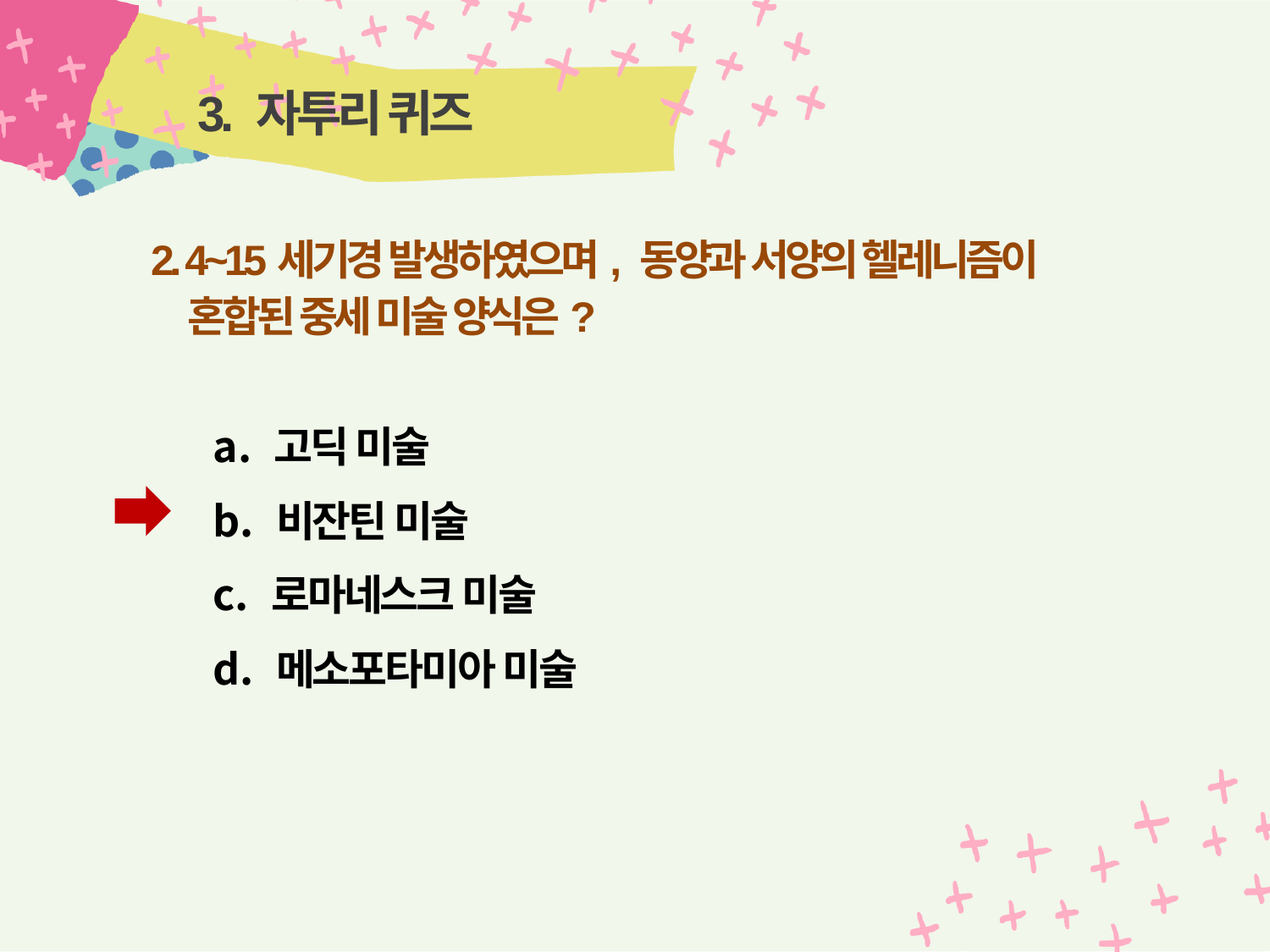

# 3. 자투리 퀴즈
2. 4~15세기경 발생하였으며, 동양과 서양의 헬레니즘이 혼합된 중세 미술 양식은?

 고딕 미술
 비잔틴 미술
 로마네스크 미술
 메소포타미아 미술